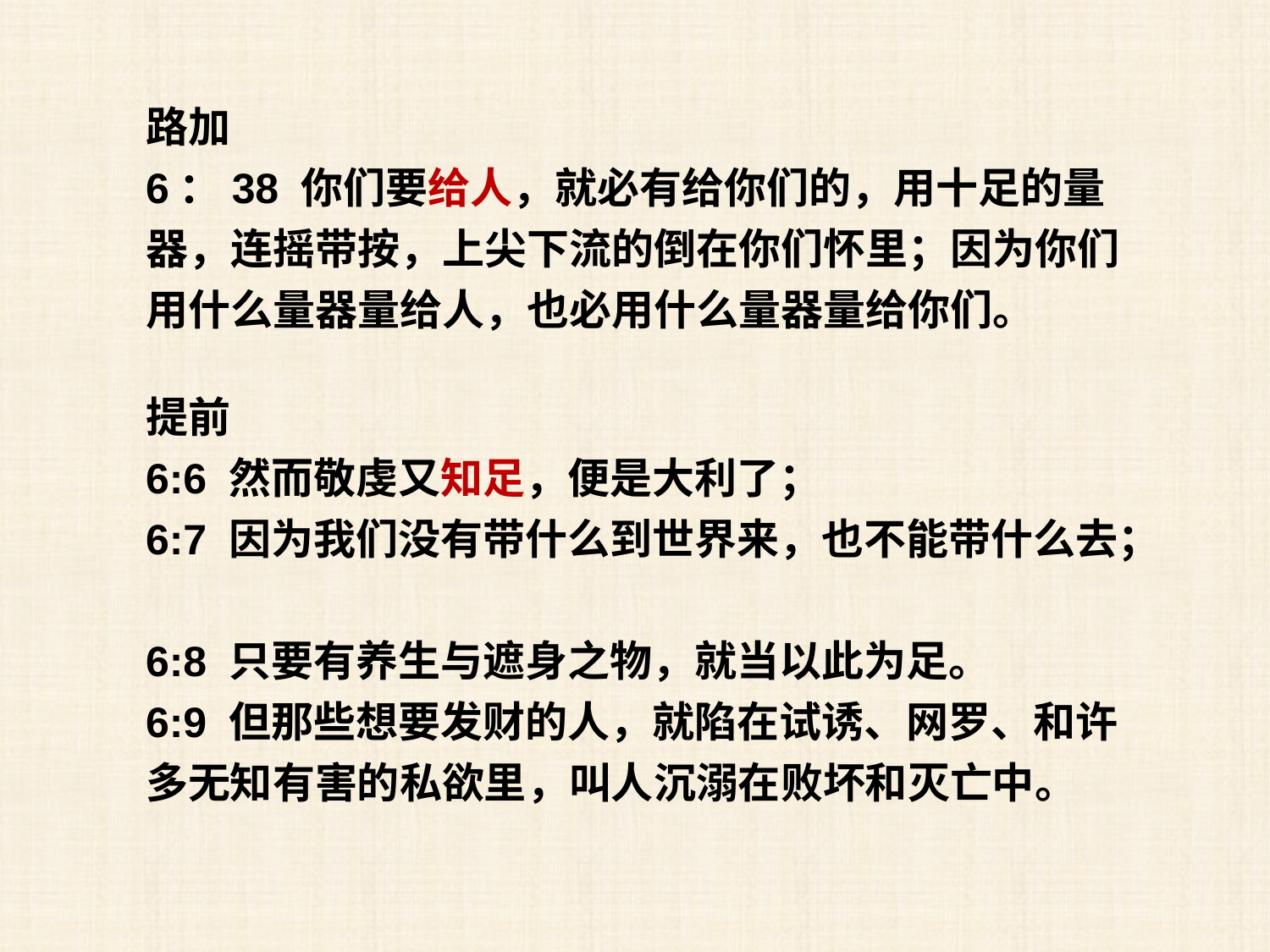

路加
6：38 你们要给人，就必有给你们的，用十足的量器，连摇带按，上尖下流的倒在你们怀里；因为你们用什么量器量给人，也必用什么量器量给你们。
提前
6:6 然而敬虔又知足，便是大利了；
6:7 因为我们没有带什么到世界来，也不能带什么去；
6:8 只要有养生与遮身之物，就当以此为足。
6:9 但那些想要发财的人，就陷在试诱、网罗、和许多无知有害的私欲里，叫人沉溺在败坏和灭亡中。